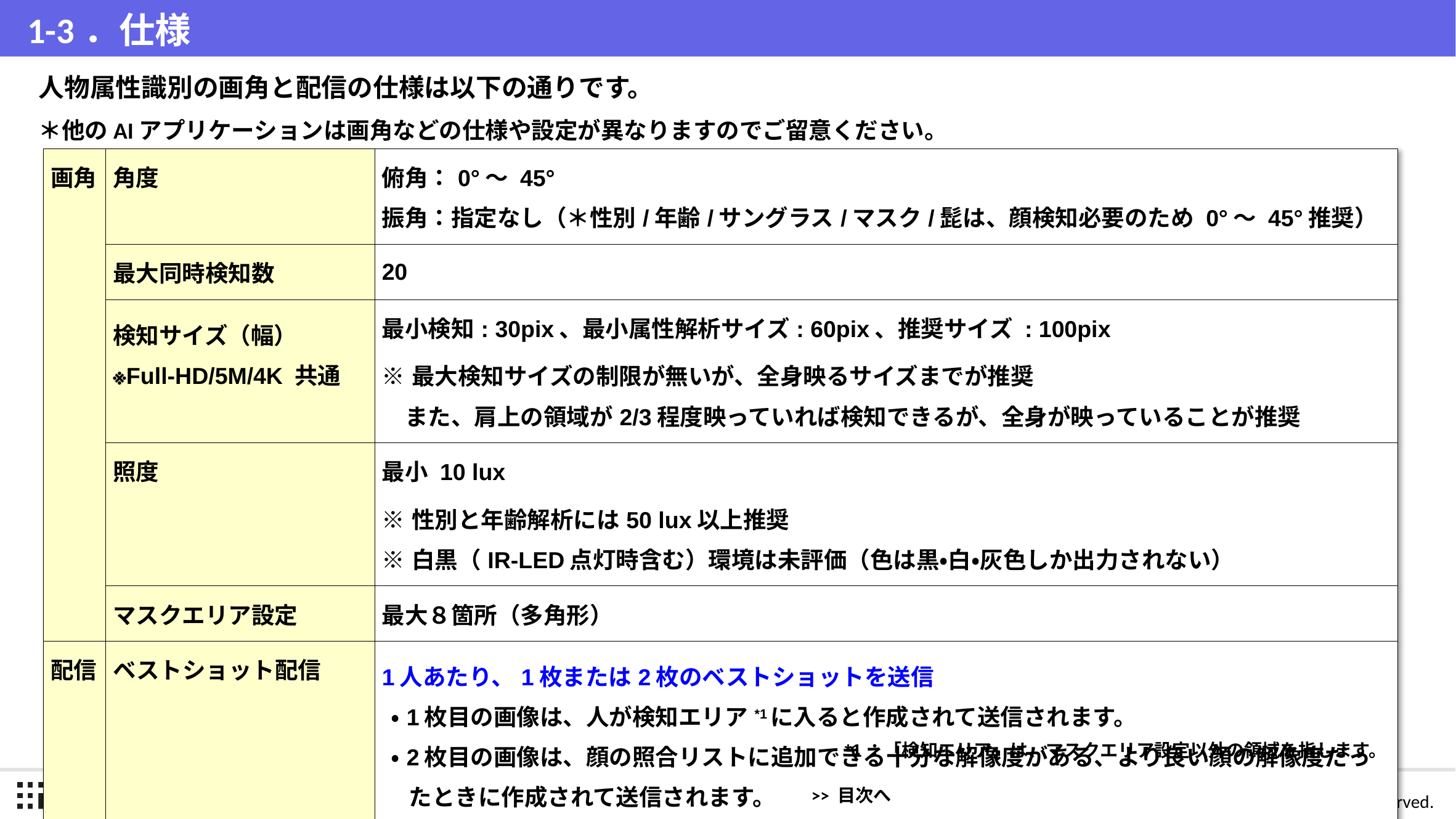

# 1-3．仕様
人物属性識別の画角と配信の仕様は以下の通りです。
＊他のAIアプリケーションは画角などの仕様や設定が異なりますのでご留意ください。
| 画角 | 角度 | 俯角：0°～ 45° 振角：指定なし（＊性別/年齢/サングラス/マスク/髭は、顔検知必要のため 0°～ 45°推奨） |
| --- | --- | --- |
|  | 最大同時検知数 | 20 |
|  | 検知サイズ（幅） ※Full-HD/5M/4K 共通 | 最小検知: 30pix、最小属性解析サイズ: 60pix、推奨サイズ : 100pix　 ※最大検知サイズの制限が無いが、全身映るサイズまでが推奨 　また、肩上の領域が2/3程度映っていれば検知できるが、全身が映っていることが推奨 |
|  | 照度 | 最小 10 lux ※性別と年齢解析には50 lux以上推奨 ※白黒（IR-LED点灯時含む）環境は未評価（色は黒・白・灰色しか出力されない） |
|  | マスクエリア設定 | 最大８箇所（多角形） |
| 配信 | ベストショット配信 | 1人あたり、1枚または2枚のベストショットを送信 ・1枚目の画像は、人が検知エリア\*1に入ると作成されて送信されます。 ・2枚目の画像は、顔の照合リストに追加できる十分な解像度がある、より良い顔の解像度だったときに作成されて送信されます。 |
*1：「検知エリア」は、マスクエリア設定以外の領域を指します。
>> 目次へ